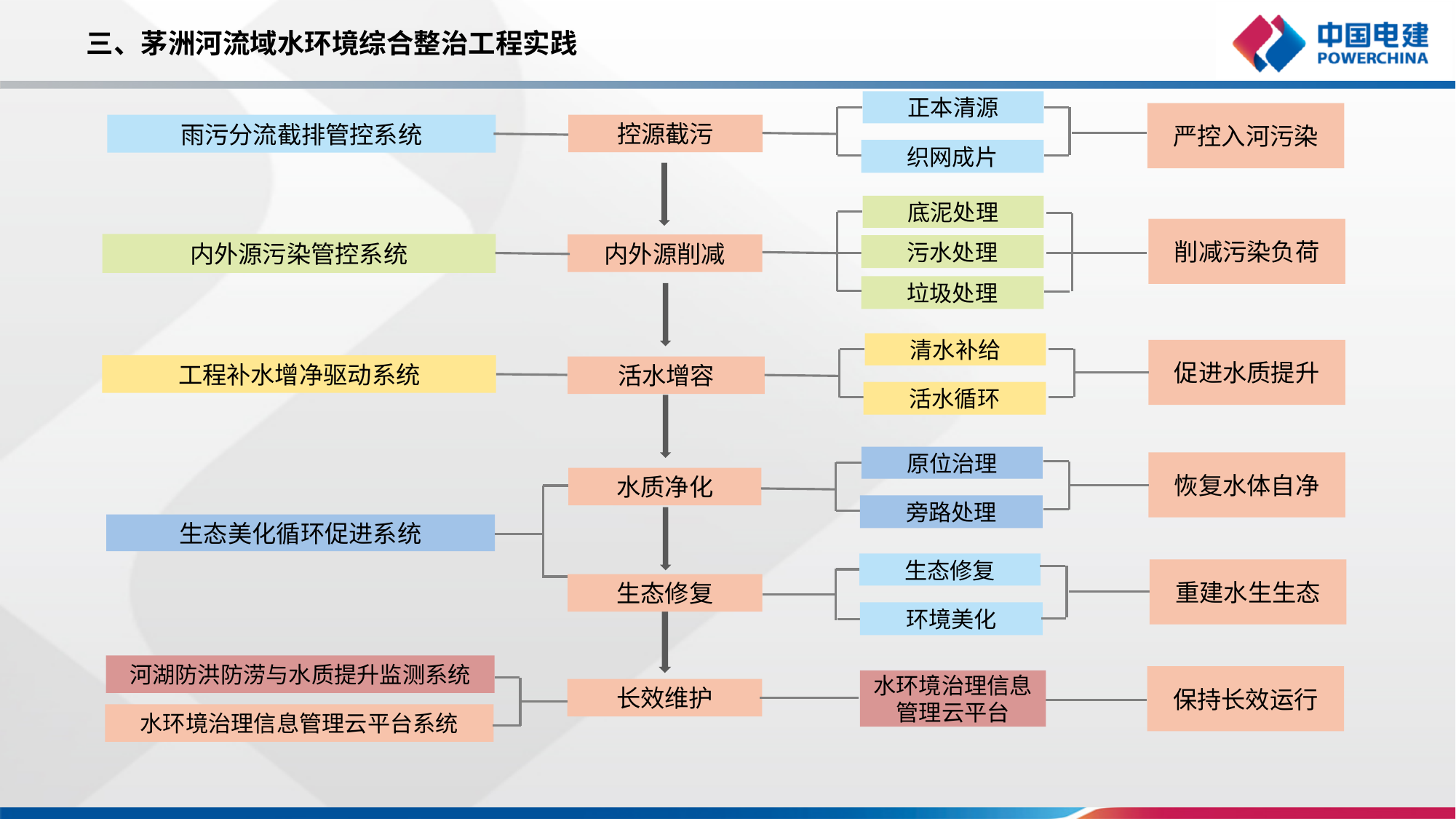

三、茅洲河流域水环境综合整治工程实践
正本清源
控源截污
雨污分流截排管控系统
织网成片
严控入河污染

底泥处理
内外源污染管控系统
内外源削减
污水处理
垃圾处理
削减污染负荷

清水补给
工程补水增净驱动系统
活水增容
活水循环
促进水质提升

原位治理
水质净化
旁路处理

生态美化循环促进系统
生态修复
生态修复
环境美化
恢复水体自净
重建水生生态

河湖防洪防涝与水质提升监测系统
水环境治理信息管理云平台
长效维护
水环境治理信息管理云平台系统
保持长效运行